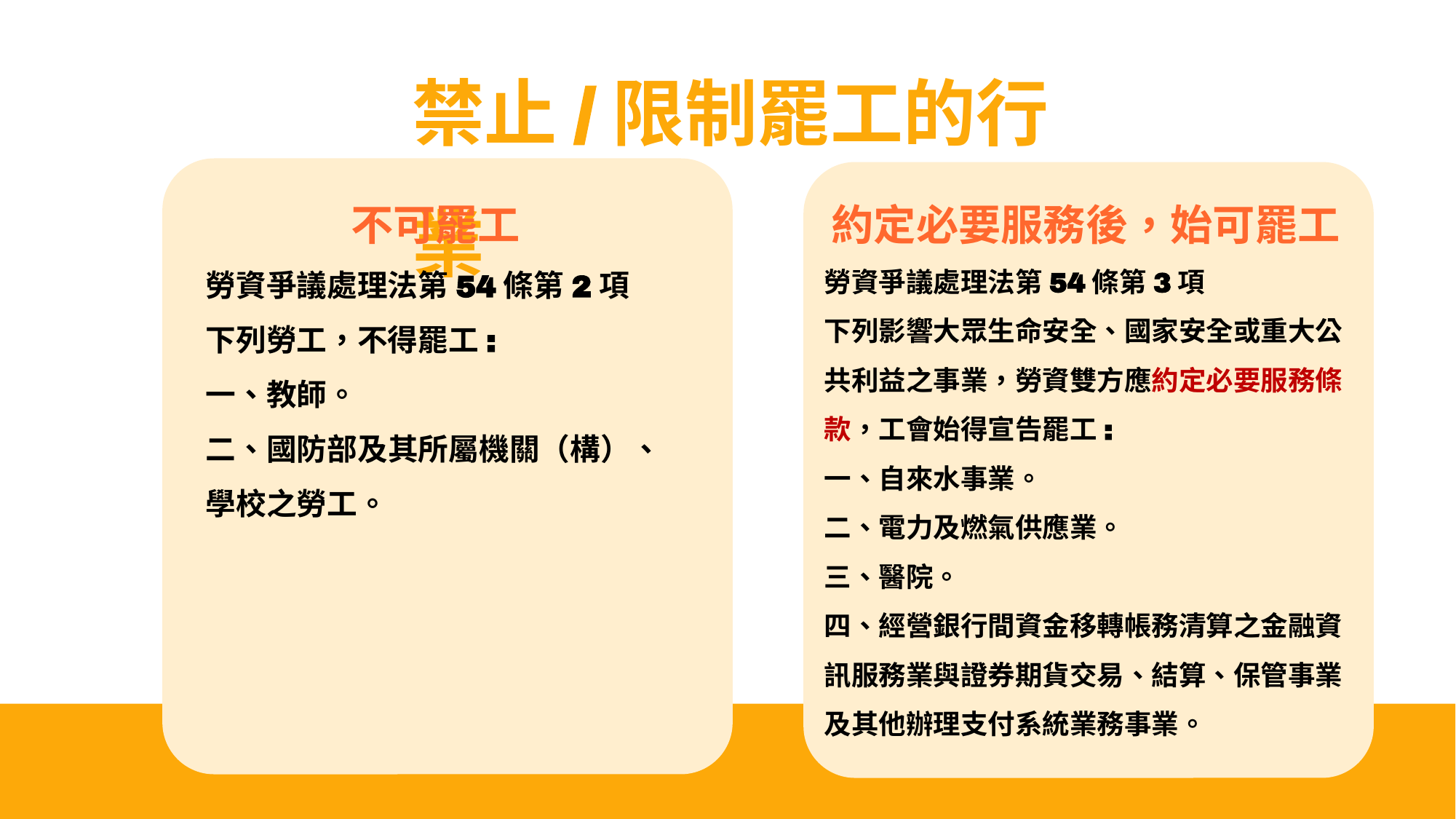

# 禁止/限制罷工的行業

不可罷工

約定必要服務後，始可罷工
勞資爭議處理法第54條第2項
下列勞工，不得罷工:
一、教師。
二、國防部及其所屬機關（構）、學校之勞工。
勞資爭議處理法第54條第3項
下列影響大眾生命安全、國家安全或重大公共利益之事業，勞資雙方應約定必要服務條款，工會始得宣告罷工:
一、自來水事業。
二、電力及燃氣供應業。
三、醫院。
四、經營銀行間資金移轉帳務清算之金融資訊服務業與證券期貨交易、結算、保管事業及其他辦理支付系統業務事業。